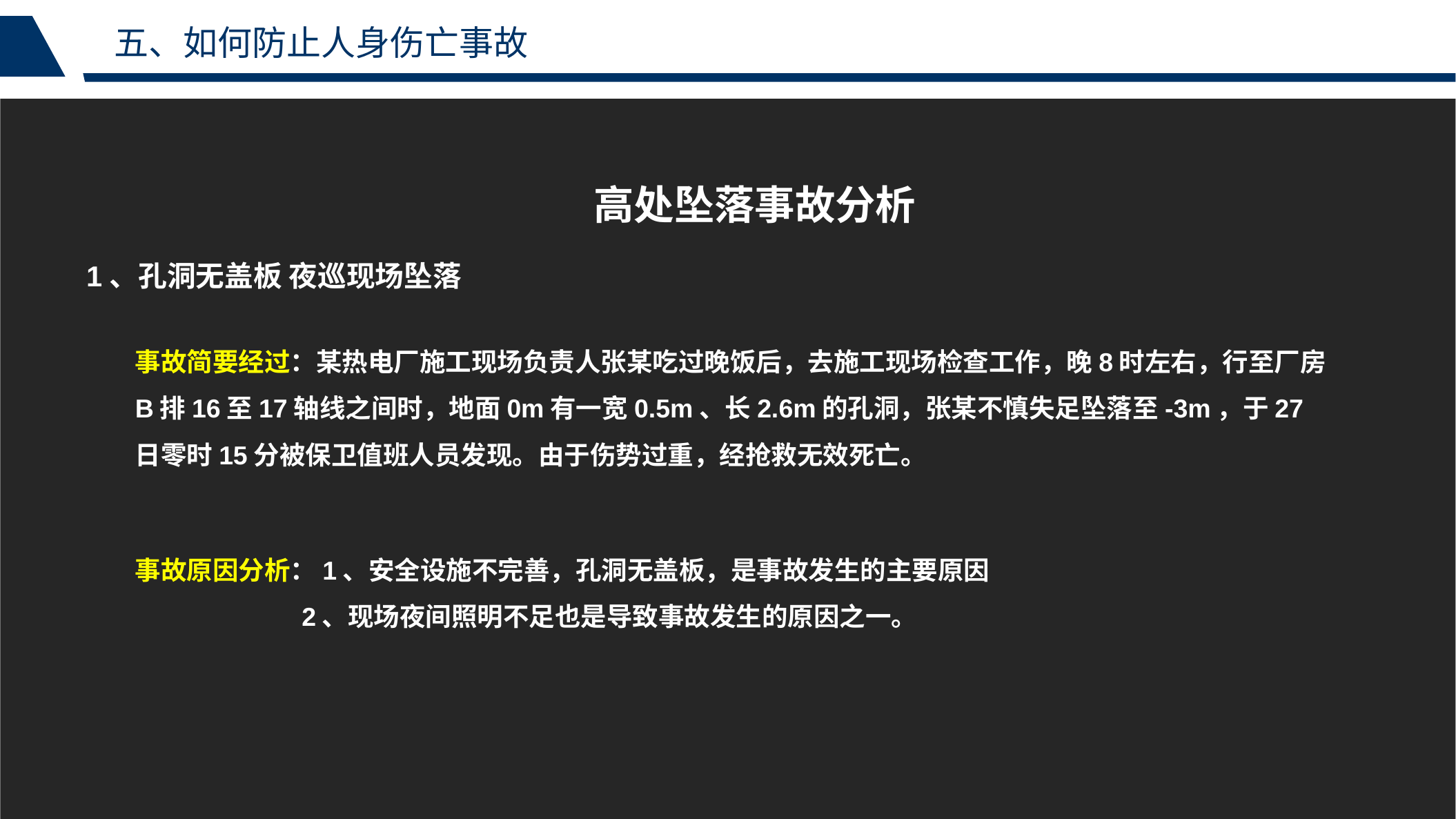

五、如何防止人身伤亡事故

高处坠落事故分析
1、孔洞无盖板 夜巡现场坠落
事故简要经过：某热电厂施工现场负责人张某吃过晚饭后，去施工现场检查工作，晚8时左右，行至厂房B排16至17轴线之间时，地面0m有一宽0.5m、长2.6m的孔洞，张某不慎失足坠落至-3m，于27日零时15分被保卫值班人员发现。由于伤势过重，经抢救无效死亡。
事故原因分析：1、安全设施不完善，孔洞无盖板，是事故发生的主要原因
                       2、现场夜间照明不足也是导致事故发生的原因之一。